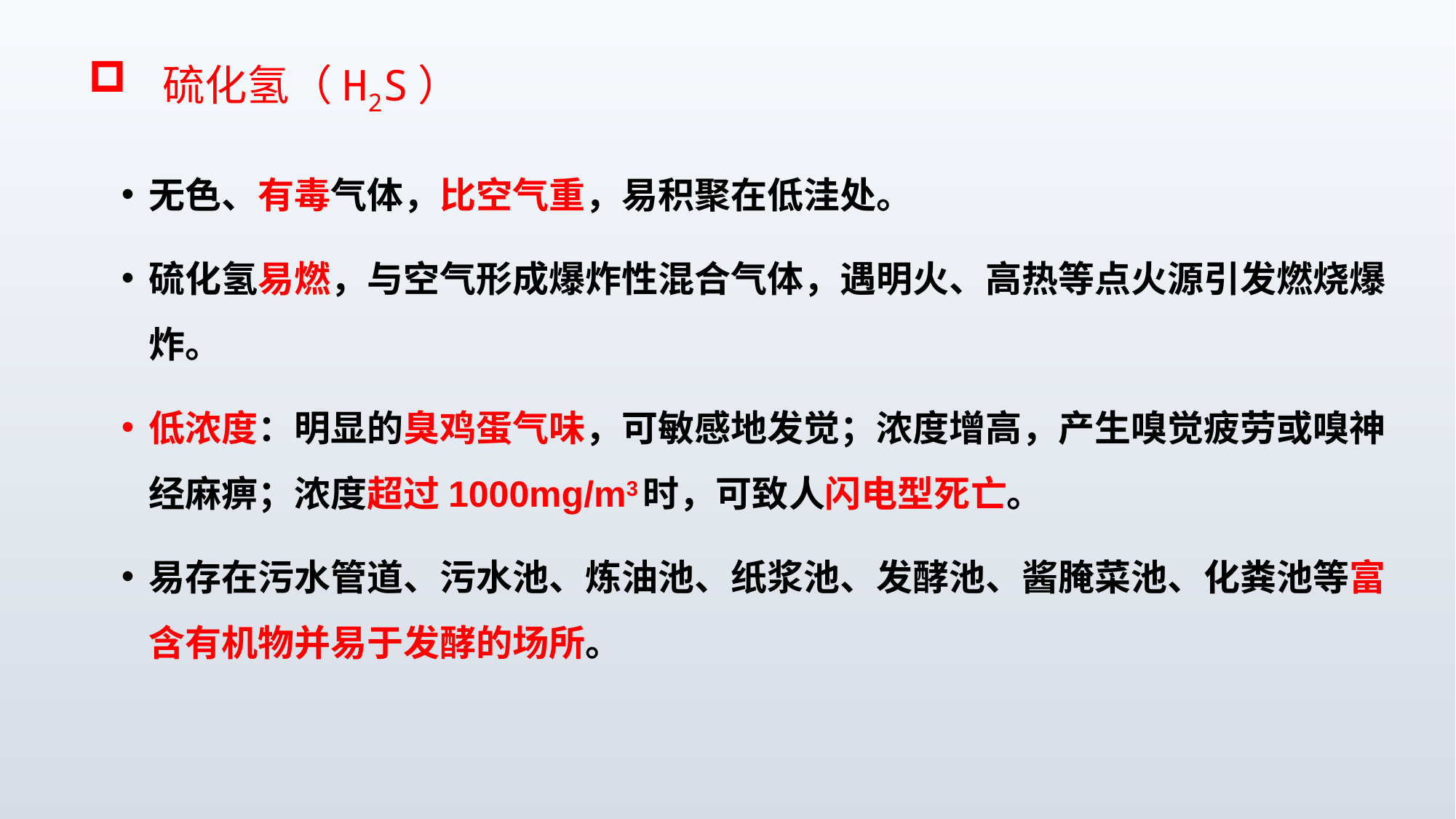

# 硫化氢（H2S）
无色、有毒气体，比空气重，易积聚在低洼处。
硫化氢易燃，与空气形成爆炸性混合气体，遇明火、高热等点火源引发燃烧爆炸。
低浓度：明显的臭鸡蛋气味，可敏感地发觉；浓度增高，产生嗅觉疲劳或嗅神经麻痹；浓度超过1000mg/m3时，可致人闪电型死亡。
易存在污水管道、污水池、炼油池、纸浆池、发酵池、酱腌菜池、化粪池等富含有机物并易于发酵的场所。